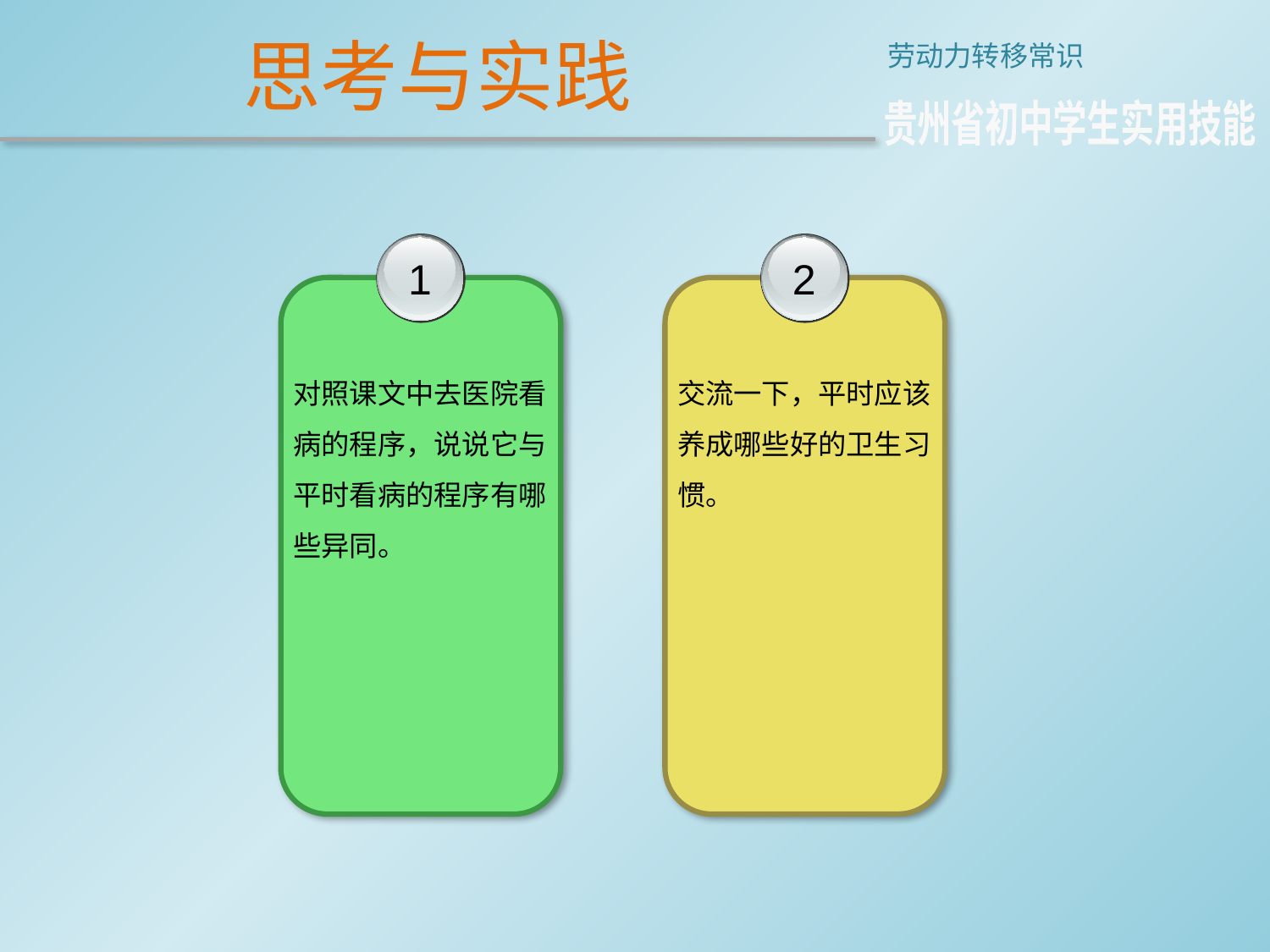

思考与实践
劳动力转移常识
贵州省初中学生实用技能

1

对照课文中去医院看病的程序，说说它与平时看病的程序有哪些异同。

2

交流一下，平时应该养成哪些好的卫生习惯。